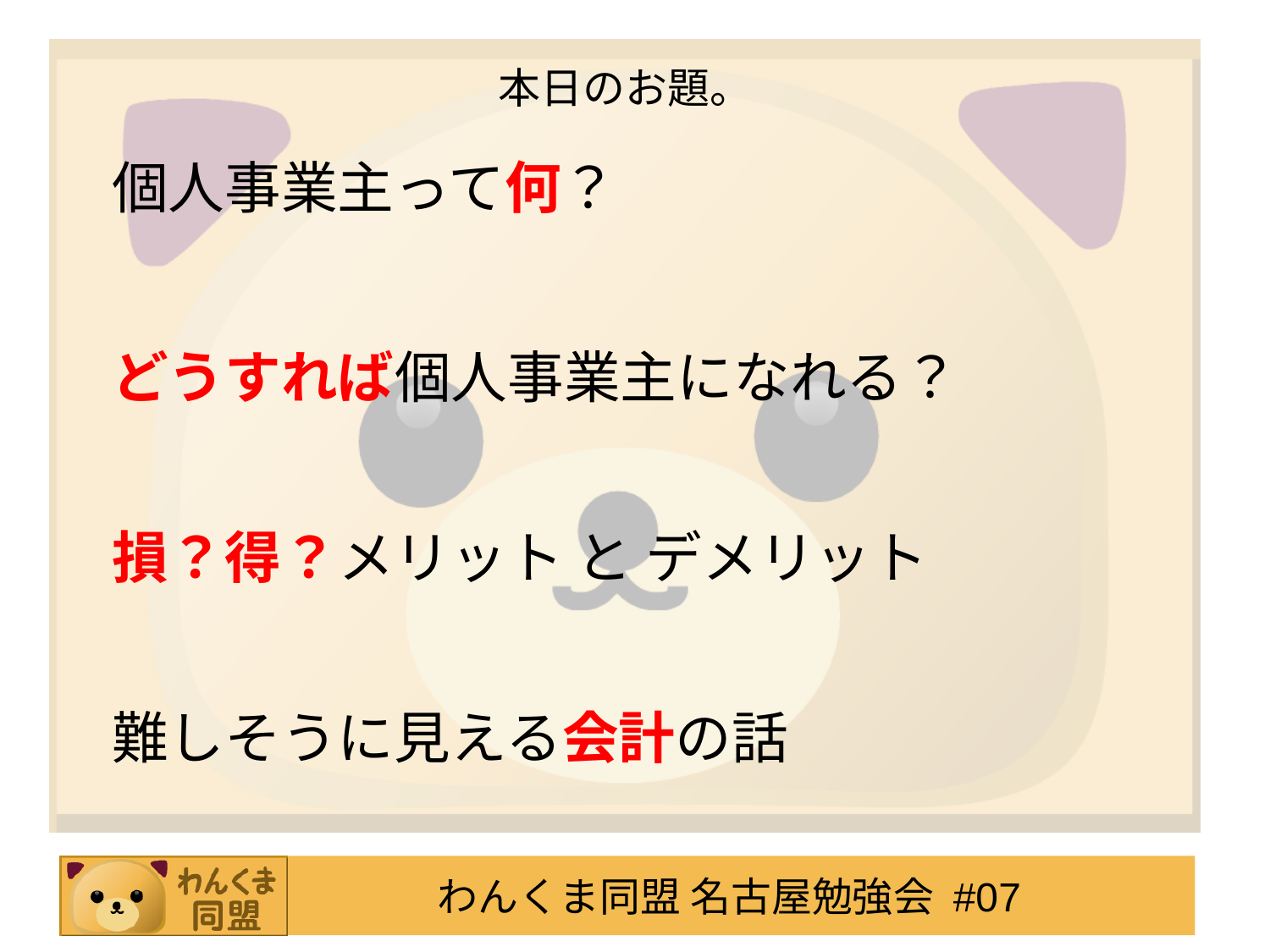

# 本日のお題。
個人事業主って何？

どうすれば個人事業主になれる？
損？得？メリット と デメリット
難しそうに見える会計の話